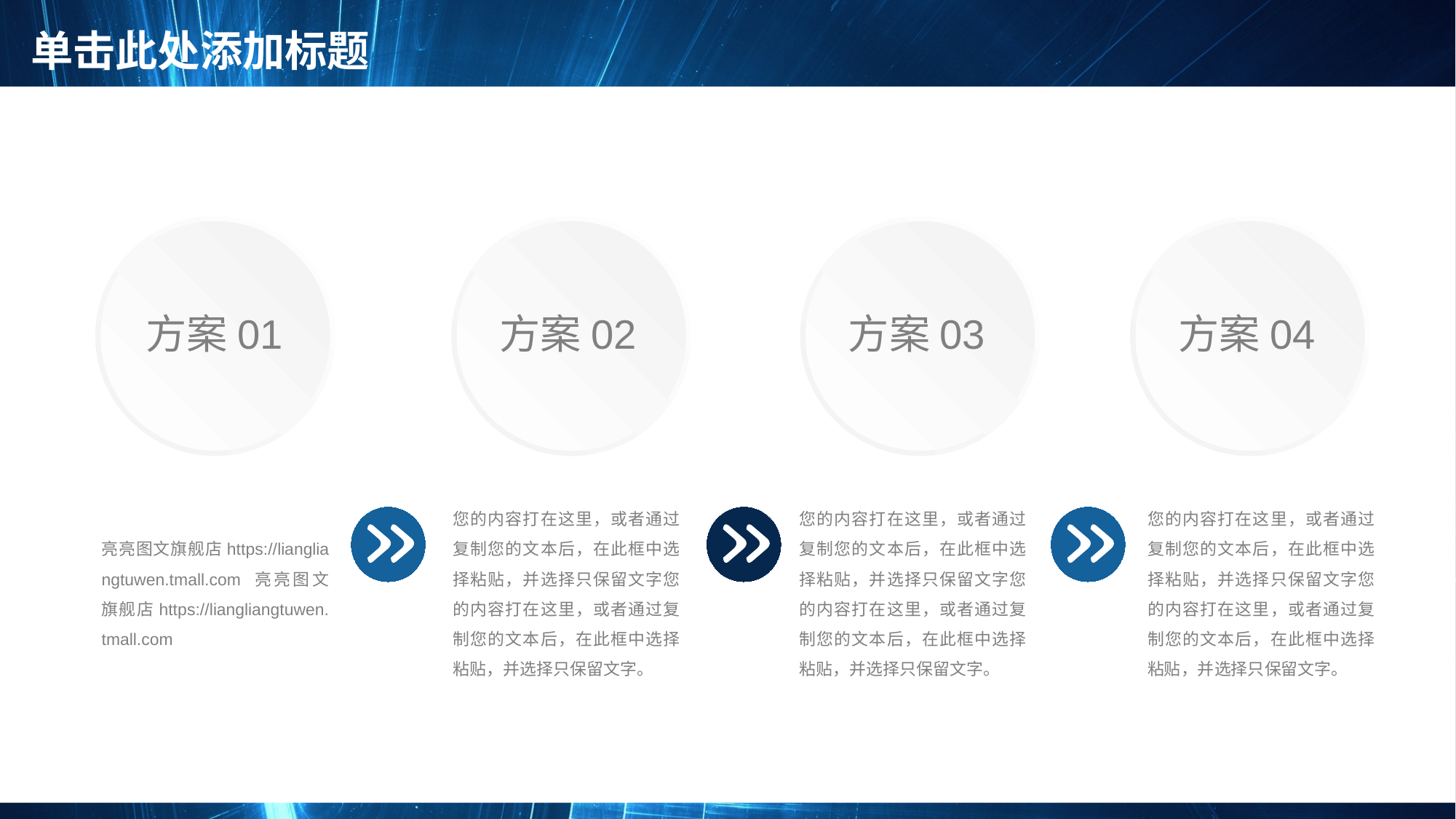

# 单击此处添加标题

方案01

方案02

方案03

方案04
 亮亮图文旗舰店https://liangliangtuwen.tmall.com 亮亮图文旗舰店https://liangliangtuwen.tmall.com

您的内容打在这里，或者通过复制您的文本后，在此框中选择粘贴，并选择只保留文字您的内容打在这里，或者通过复制您的文本后，在此框中选择粘贴，并选择只保留文字。
您的内容打在这里，或者通过复制您的文本后，在此框中选择粘贴，并选择只保留文字您的内容打在这里，或者通过复制您的文本后，在此框中选择粘贴，并选择只保留文字。
您的内容打在这里，或者通过复制您的文本后，在此框中选择粘贴，并选择只保留文字您的内容打在这里，或者通过复制您的文本后，在此框中选择粘贴，并选择只保留文字。